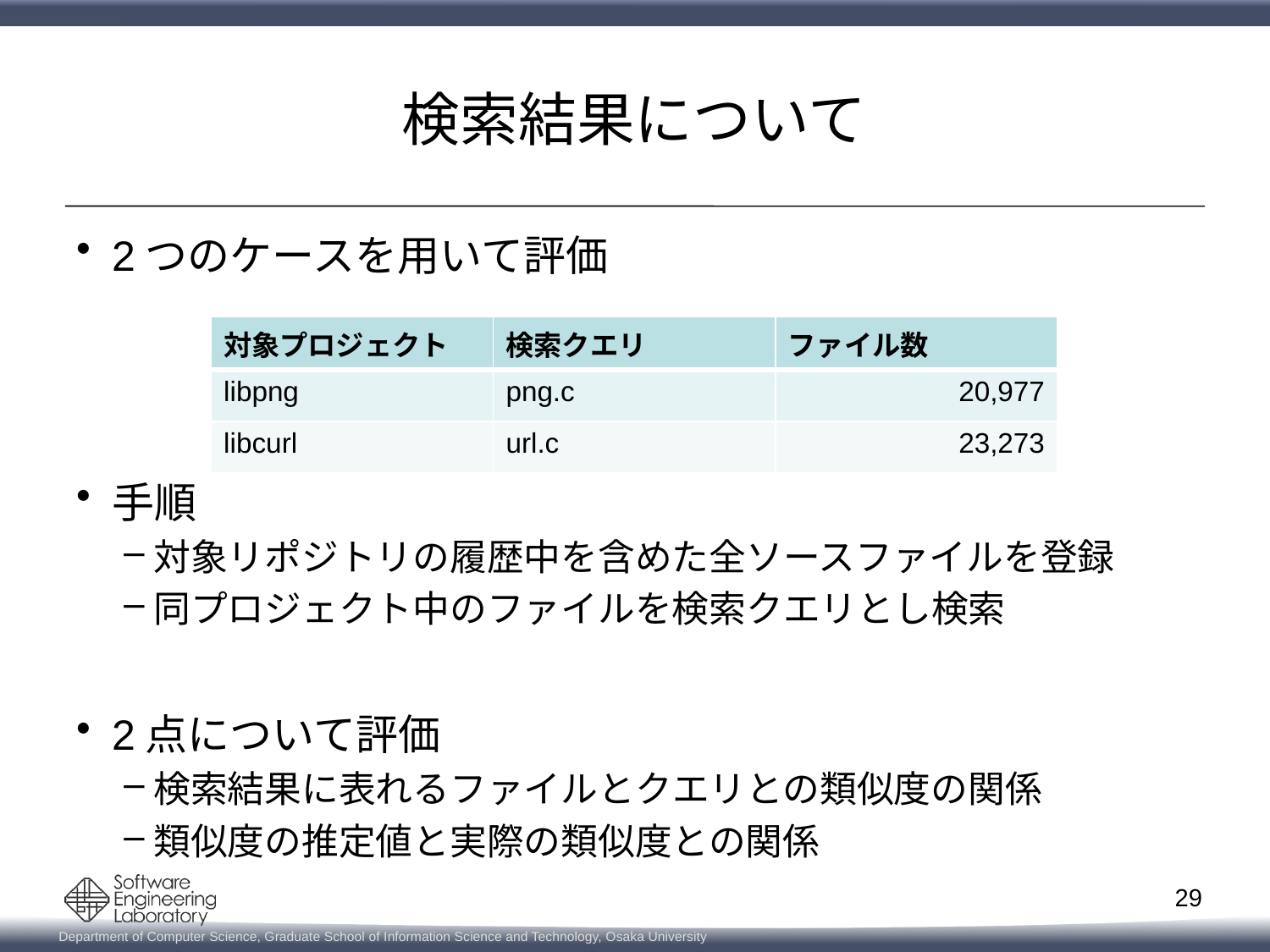

# 検索結果について
2つのケースを用いて評価

手順
対象リポジトリの履歴中を含めた全ソースファイルを登録
同プロジェクト中のファイルを検索クエリとし検索

2点について評価
検索結果に表れるファイルとクエリとの類似度の関係
類似度の推定値と実際の類似度との関係
| 対象プロジェクト | 検索クエリ | ファイル数 |
| --- | --- | --- |
| libpng | png.c | 20,977 |
| libcurl | url.c | 23,273 |
29